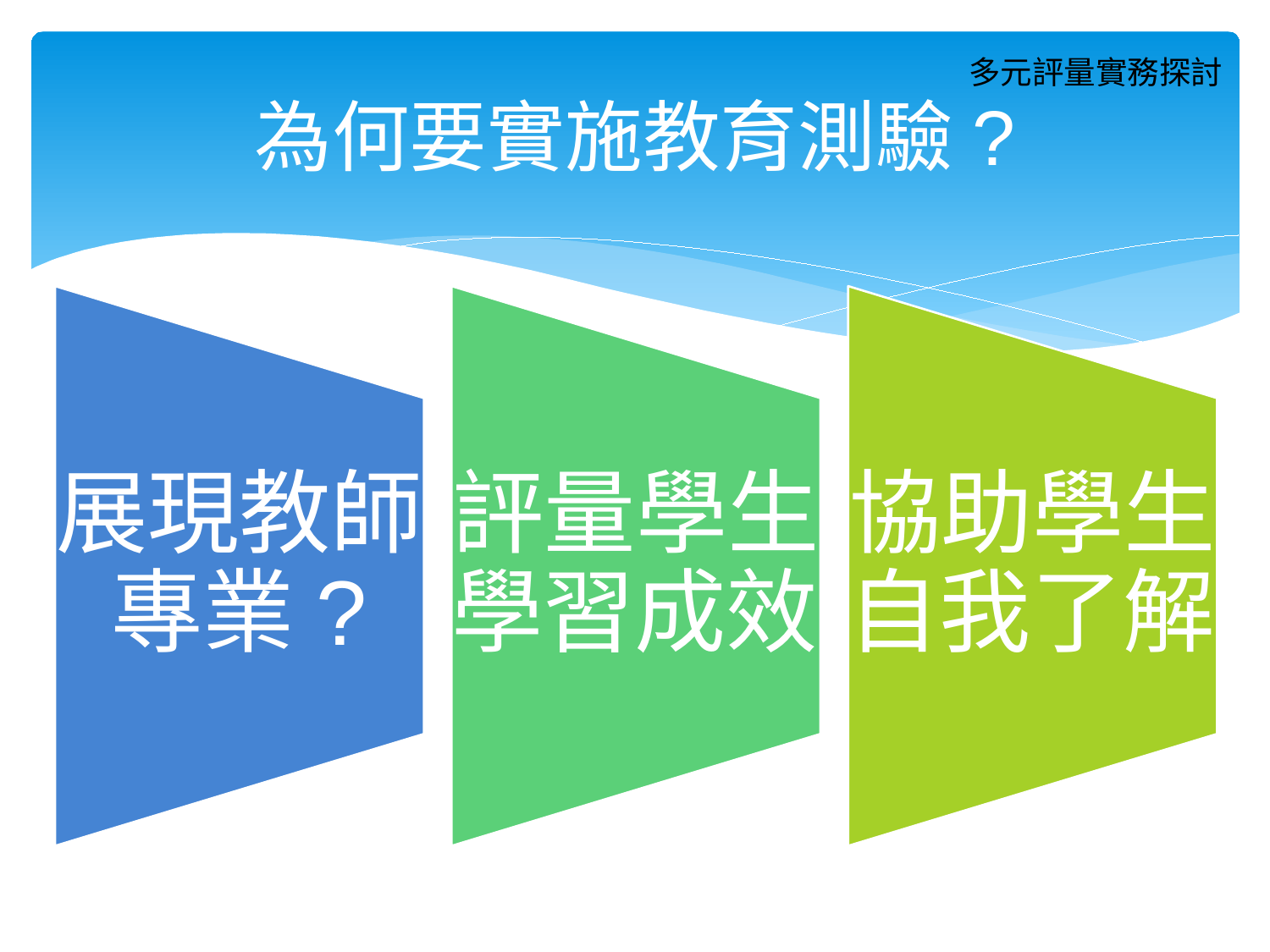

多元評量實務探討
# 為何要實施教育測驗?
展現教師專業?
評量學生學習成效?
協助學生自我了解?